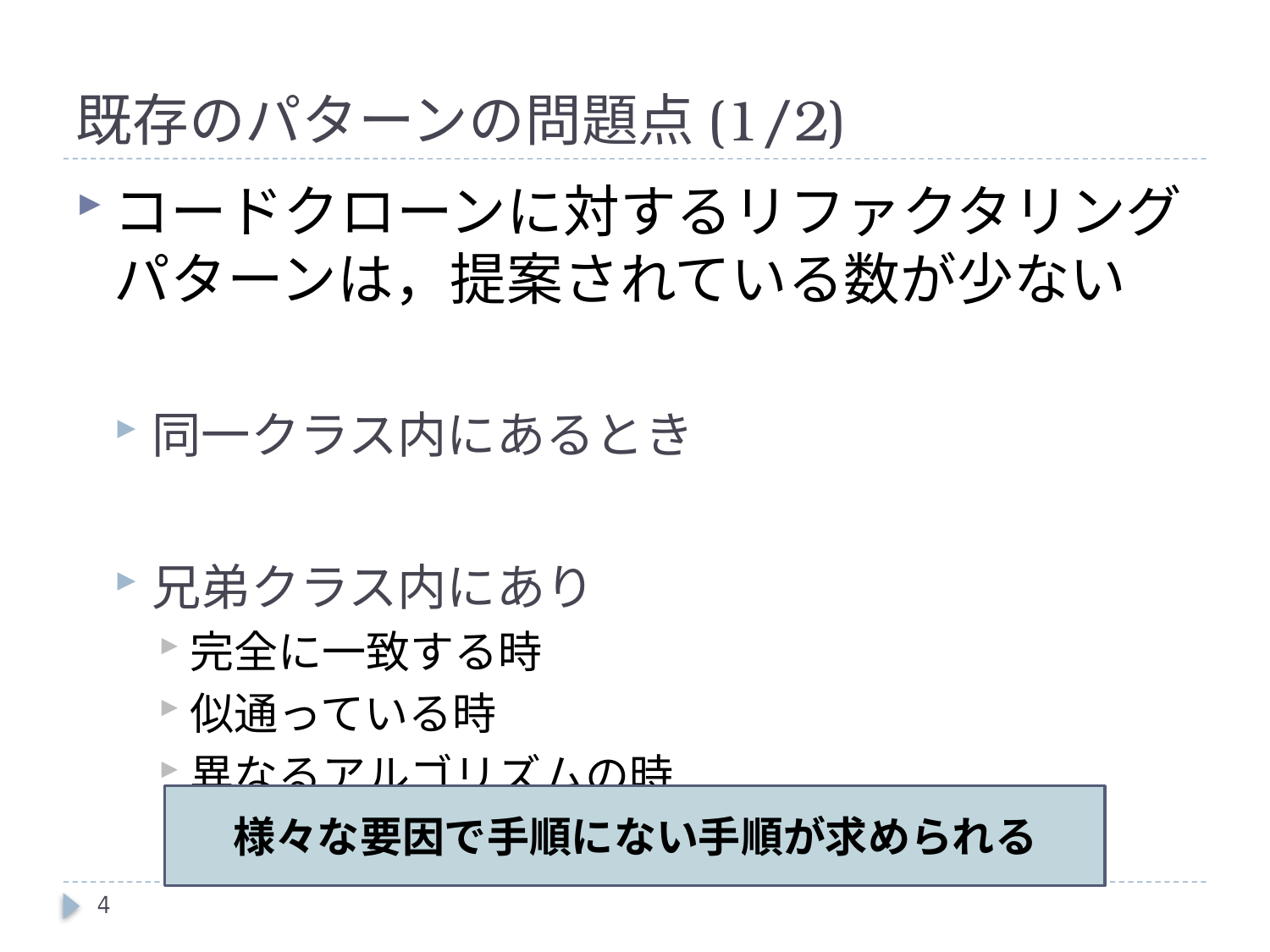

# 既存のパターンの問題点(1/2)
コードクローンに対するリファクタリングパターンは，提案されている数が少ない

同一クラス内にあるとき

兄弟クラス内にあり
完全に一致する時
似通っている時
異なるアルゴリズムの時

様々な要因で手順にない手順が求められる
4